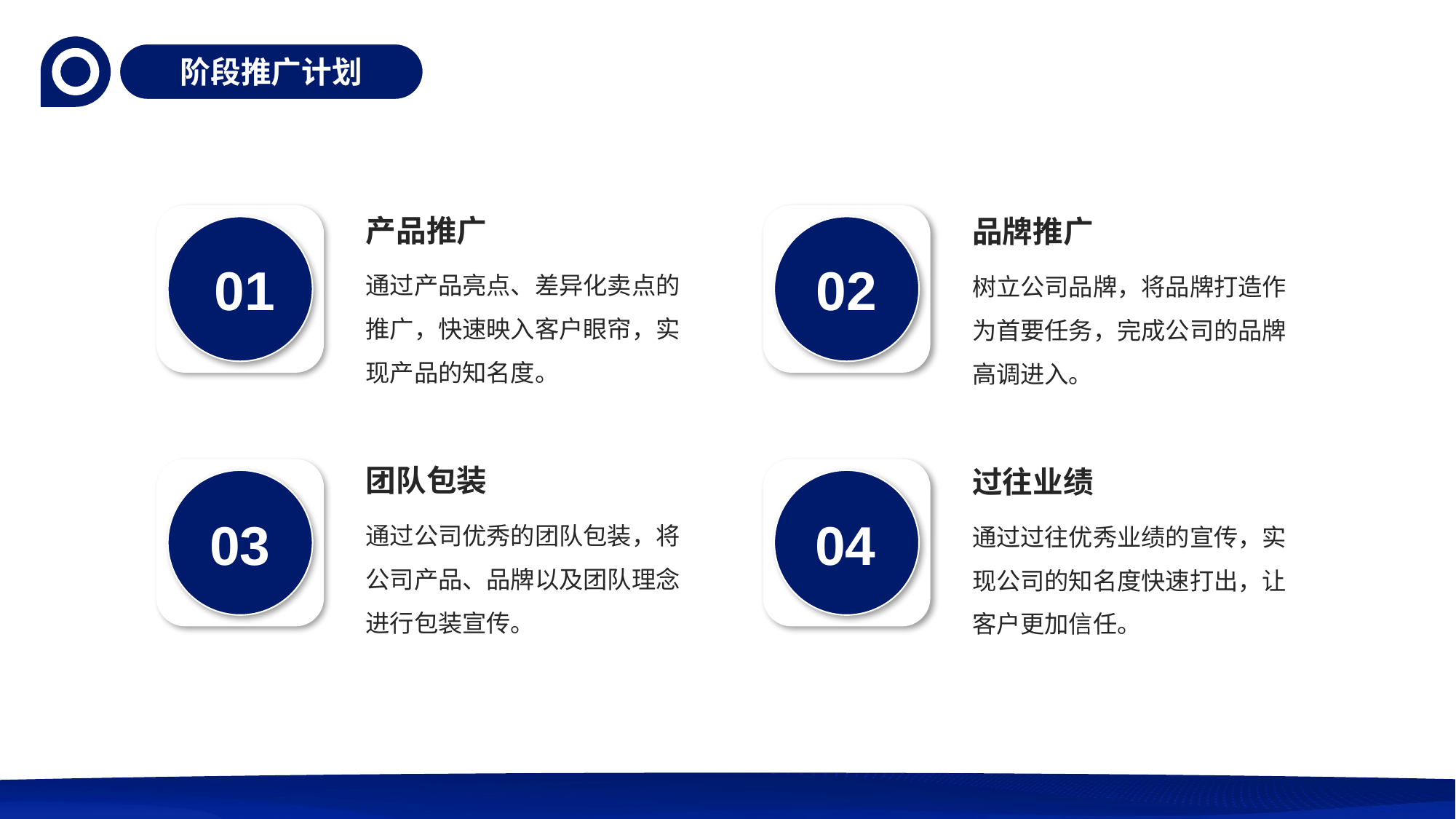

阶段推广计划
产品推广
通过产品亮点、差异化卖点的推广，快速映入客户眼帘，实现产品的知名度。

01
品牌推广
树立公司品牌，将品牌打造作为首要任务，完成公司的品牌高调进入。

02
团队包装
通过公司优秀的团队包装，将公司产品、品牌以及团队理念进行包装宣传。

03
过往业绩
通过过往优秀业绩的宣传，实现公司的知名度快速打出，让客户更加信任。

04